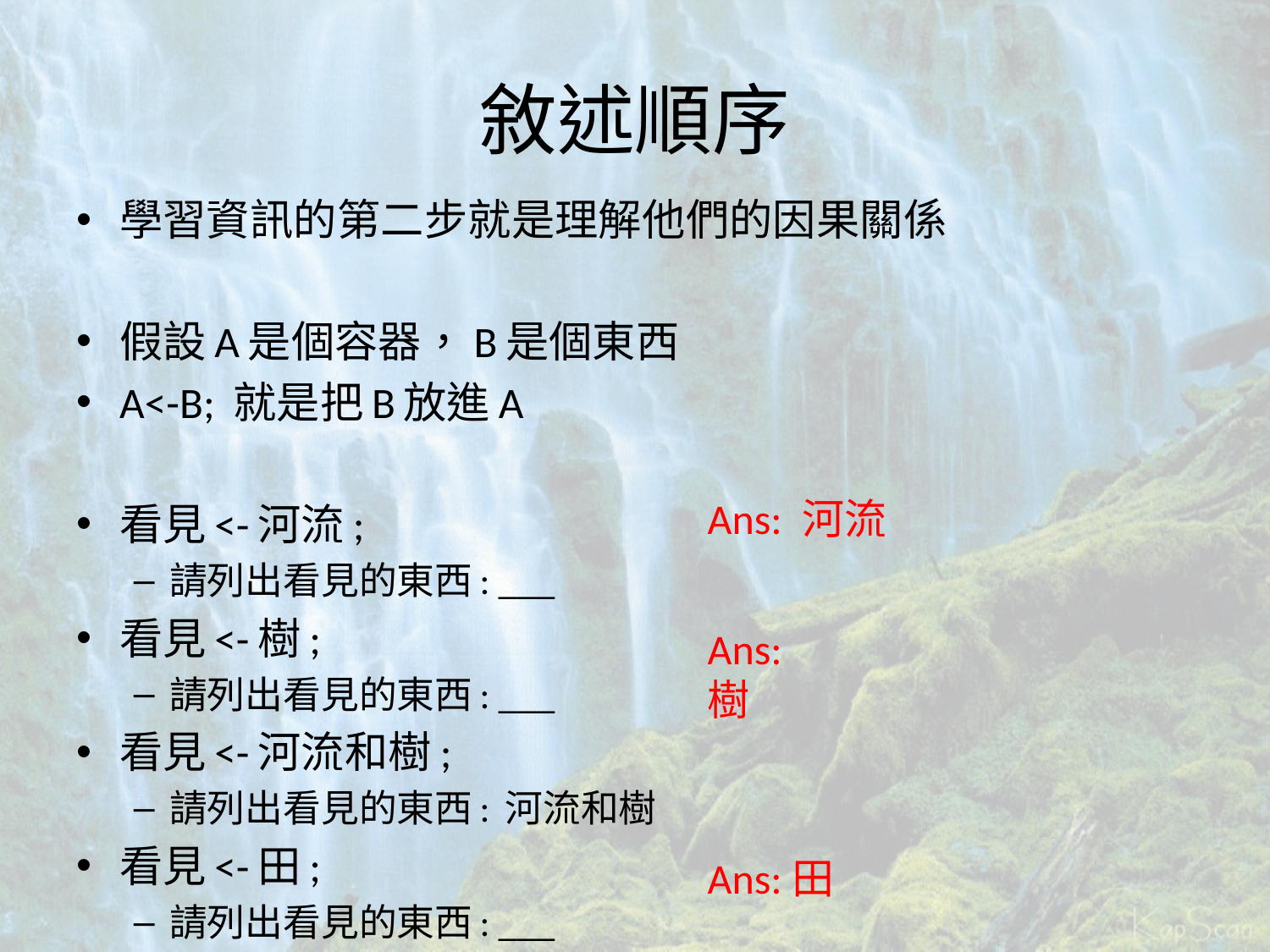

# 敘述順序
學習資訊的第二步就是理解他們的因果關係

假設A是個容器，B是個東西
A<-B; 就是把B放進A

看見<-河流;
請列出看見的東西: ___
看見<-樹;
請列出看見的東西: ___
看見<-河流和樹;
請列出看見的東西: 河流和樹
看見<-田;
請列出看見的東西: ___
Ans: 河流
Ans:樹
Ans:田